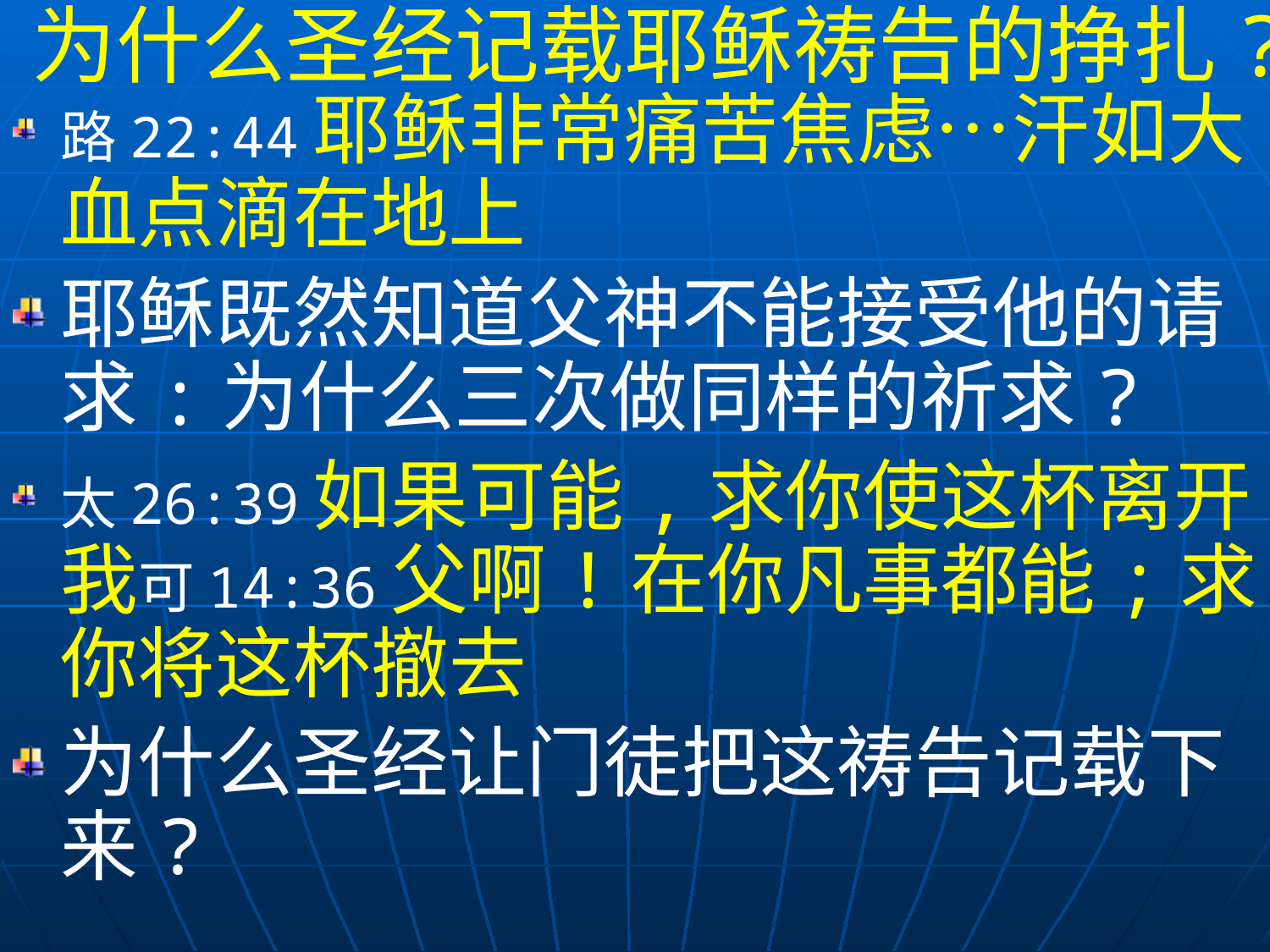

为什么圣经记载耶稣祷告的挣扎?
路22:44耶稣非常痛苦焦虑…汗如大血点滴在地上
耶稣既然知道父神不能接受他的请求:为什么三次做同样的祈求?
太26:39如果可能,求你使这杯离开我可14:36父啊!在你凡事都能;求你将这杯撤去
为什么圣经让门徒把这祷告记载下来?